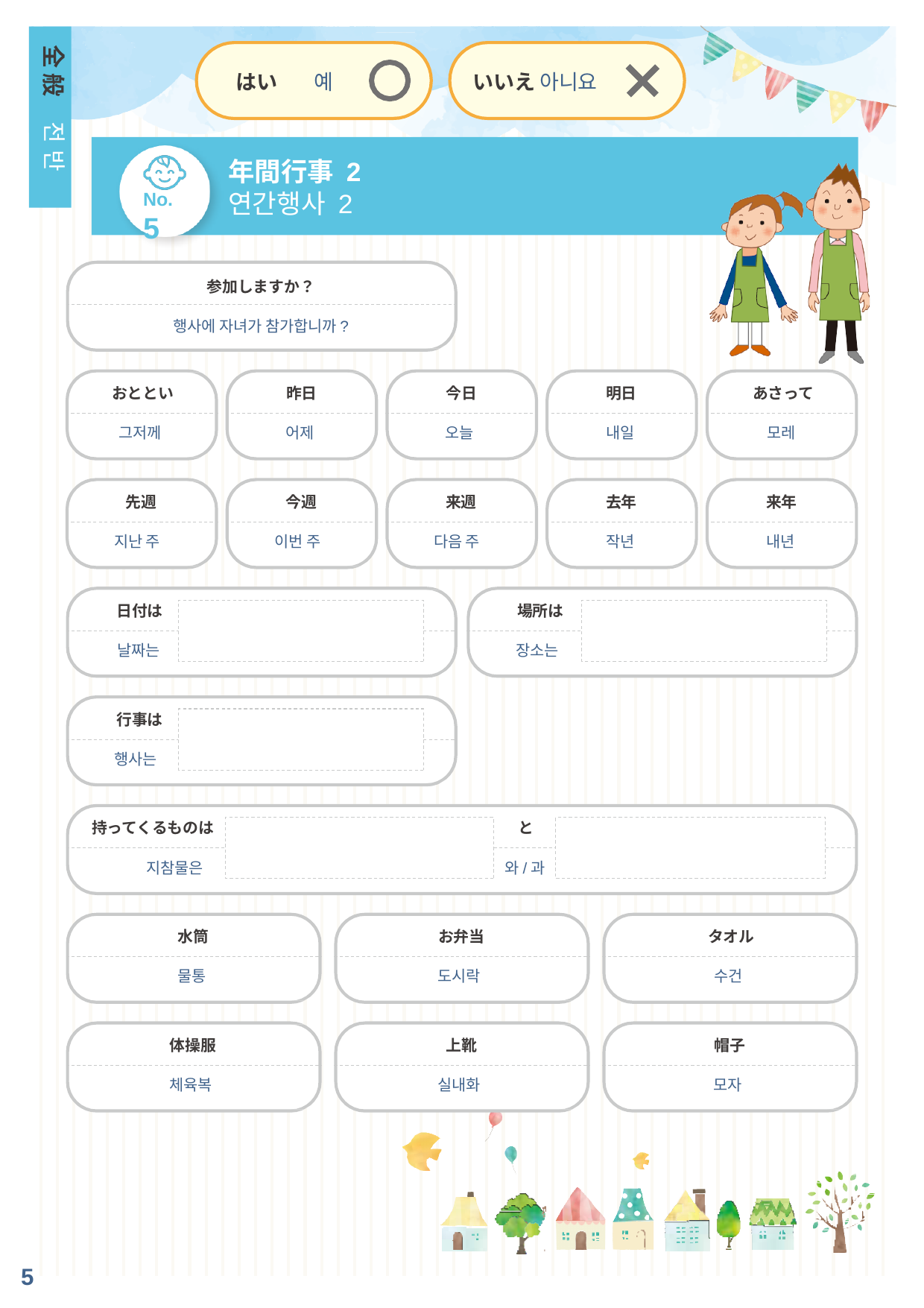

全 般

はい	예
いいえ 아니요
전 반

年間行事 2

No.5
연간행사 2

参加しますか？
행사에 자녀가 참가합니까?

おととい
昨日
今日
明日
あさって
그저께
어제
오늘
내일
모레

先週
今週
来週
去年
来年
지난 주
이번 주
다음 주
작년
내년

日付は
場所は

날짜는
장소는

行事は
행사는

持ってくるものは
と

지참물은
와/과

水筒
お弁当
タオル
물통
도시락
수건

体操服
上靴
帽子
체육복
실내화
모자

5